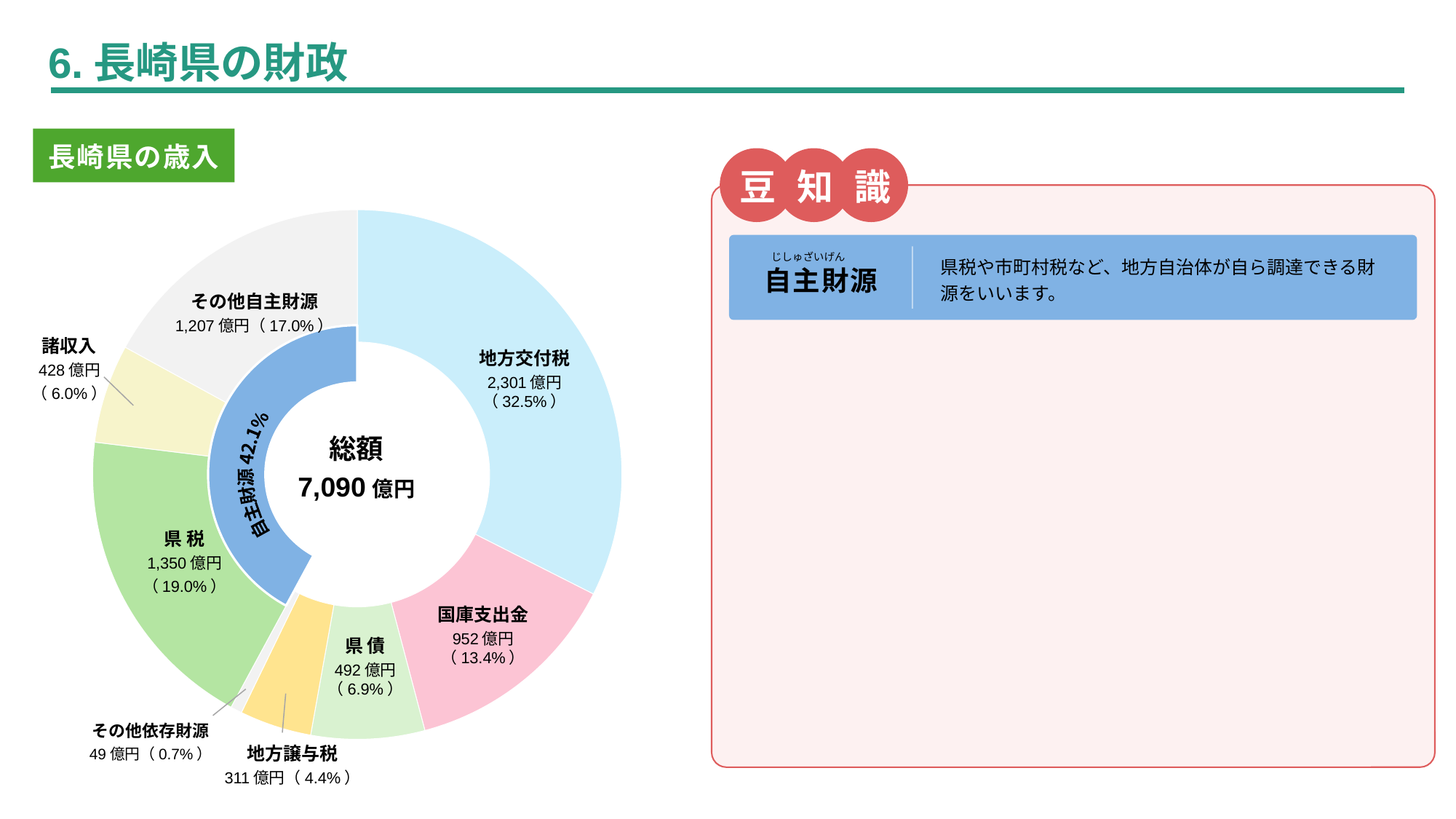

6.長崎県の財政

長崎県の歳入

豆
知
識

### Chart

| Category | 長崎県の歳入 |
|---|---|
| 地方交付税 | 0.3246 |
| 国庫支出金 | 0.1343 |
| 県債 | 0.0694 |
| 地方譲与税 | 0.0439 |
| その他依存財源 | 0.007 |
| 県税 | 0.1904 |
| 諸収入 | 0.0603 |
| その他自主財源 | 0.1702 |
じしゅざいげん
県税や市町村税など、地方自治体が自ら調達できる財源をいいます。
自主財源
その他自主財源
1,207億円（17.0%）

### Chart

| Category | 列1 |
|---|---|
| 依存財源 | 0.5791 |
| 自主財源 | 0.4209 |
諸収入
428億円
（6.0%）
地方交付税
2,301億円
（32.5%）
自主財源 42.1%

総額
7,090億円
県 税
1,350億円
（19.0%）
国庫支出金
952億円
（13.4%）
県 債
492億円
（6.9%）
その他依存財源
49億円（0.7%）
地方譲与税
311億円（4.4%）